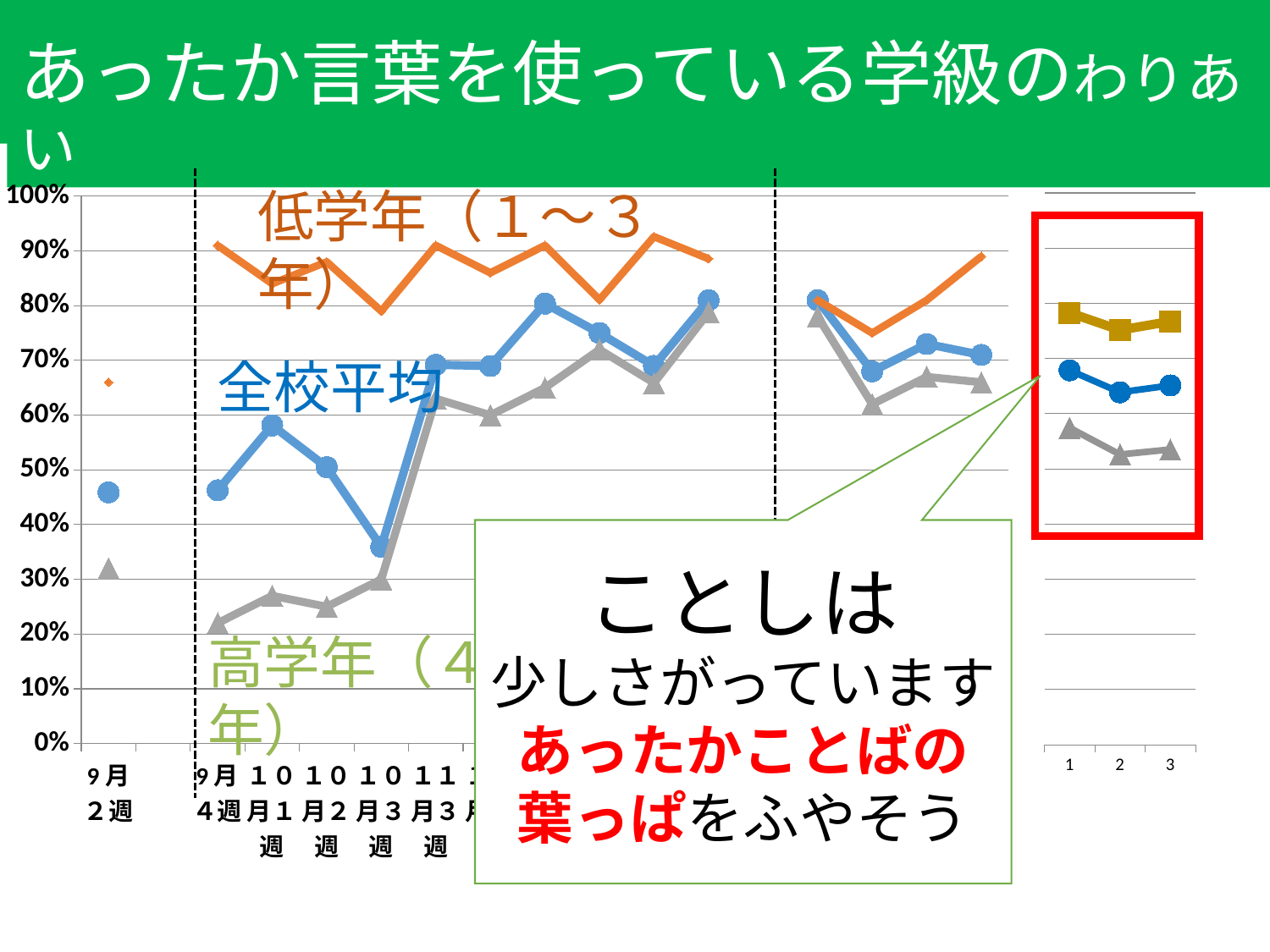

あったか言葉を使っている学級のわりあい

### Chart

| Category | 低学年 | 高学年 | 全校平均 |
|---|---|---|---|

### Chart

| Category | ◎と○の合計の割合（全校平均） | ◎と○の合計の割合（１～３年平均） | ◎と○の合計の割合（４～６年平均） |
|---|---|---|---|
| 9月２週 | 0.458888340055007 | 0.66 | 0.32 |
|  | None | None | None |
| 9月４週 | 0.4626560332029082 | 0.91 | 0.22 |
| １０月１週 | 0.5811733482566817 | 0.84 | 0.27 |
| １０月２週 | 0.5049077534568606 | 0.88 | 0.25 |
| １０月３週 | 0.35931038868538867 | 0.79 | 0.3 |
| １１月３週 | 0.6919175269175268 | 0.91 | 0.63 |
| １１月４週 | 0.6898192519286269 | 0.86 | 0.6 |
| １１月５週 | 0.8037978687978689 | 0.91 | 0.65 |
| １2月1週 | 0.75 | 0.8108058608058608 | 0.7197480549753277 |
| １2月2週 | 0.69 | 0.926068376068376 | 0.65874518999519 |
| １2月3週 | 0.81 | 0.8857142857142858 | 0.7876984126984126 |
|  | None | None | None |
| １月1週 | 0.81 | 0.81 | 0.78 |
| １月2週 | 0.68 | 0.75 | 0.62 |
| １月3週 | 0.73 | 0.81 | 0.67 |
| １月4週 | 0.71 | 0.89 | 0.66 |
低学年（１～３年）

全校平均
ことしは
少しさがっています
あったかことばの
葉っぱをふやそう
高学年（４～６年）